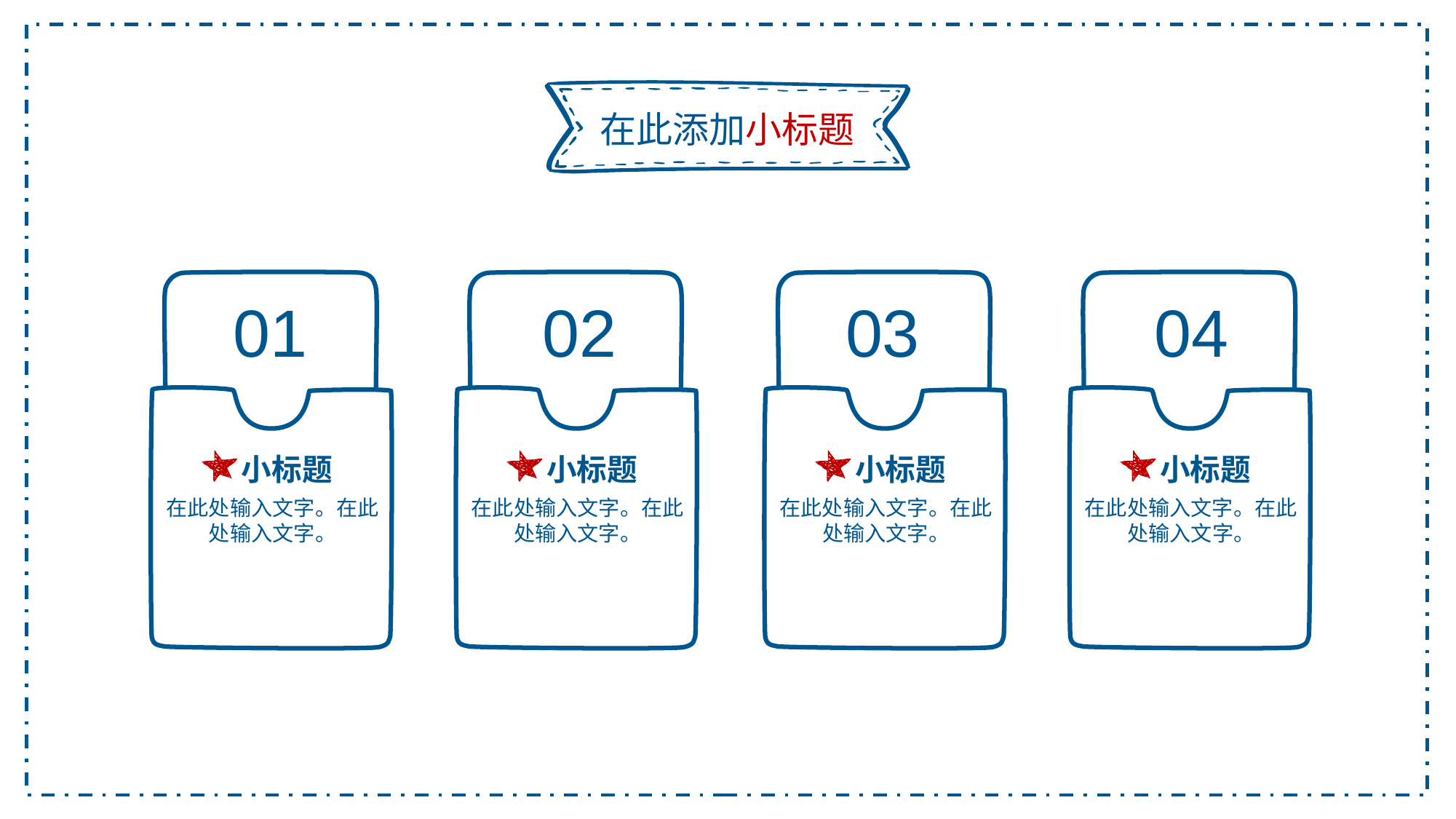

在此添加小标题

01
02
03
04

小标题
小标题
小标题
小标题

在此处输入文字。在此处输入文字。
在此处输入文字。在此处输入文字。
在此处输入文字。在此处输入文字。
在此处输入文字。在此处输入文字。